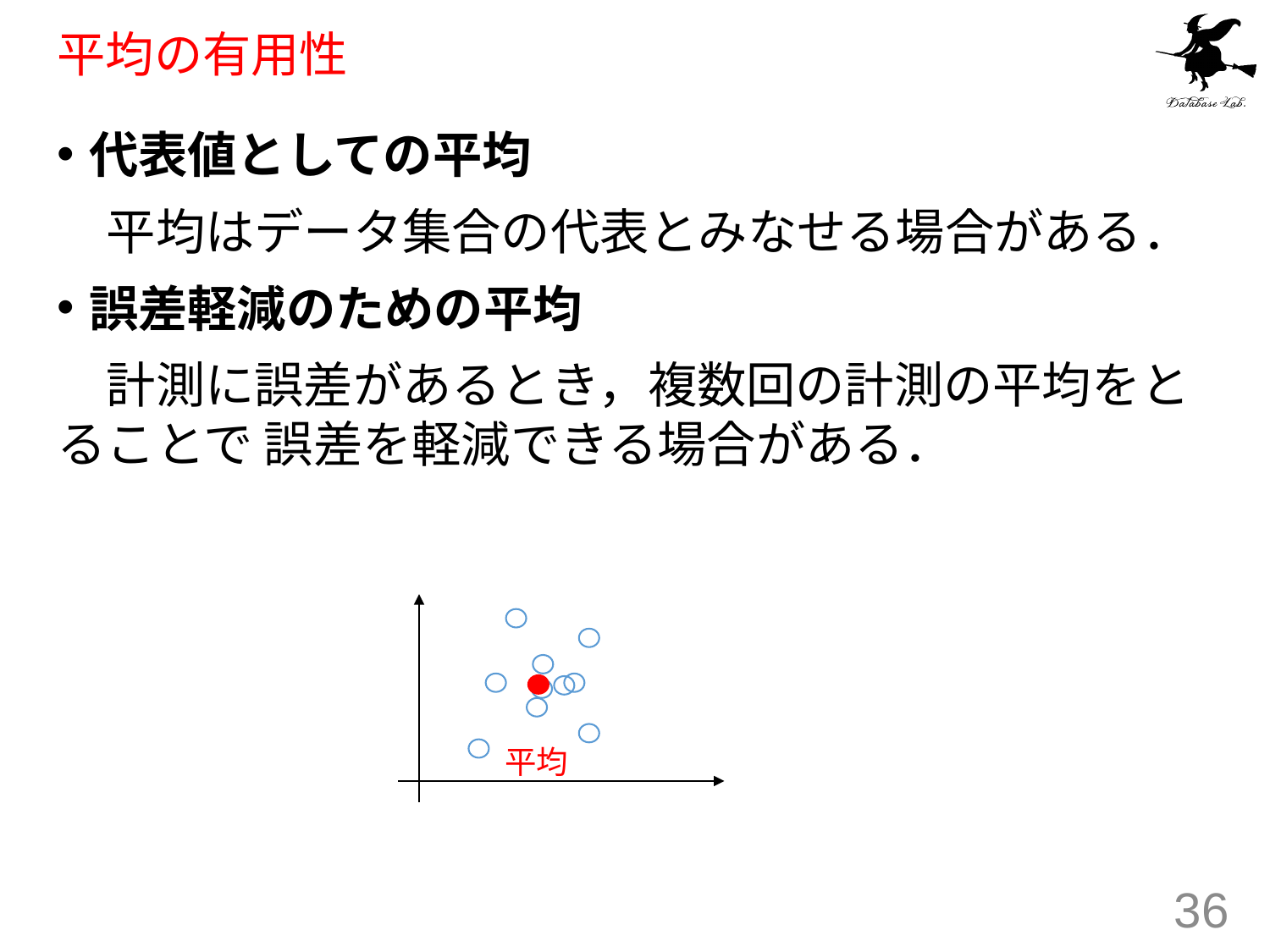

# 平均の有用性
代表値としての平均
　平均はデータ集合の代表とみなせる場合がある．
誤差軽減のための平均
　計測に誤差があるとき，複数回の計測の平均をとることで 誤差を軽減できる場合がある．

平均

36